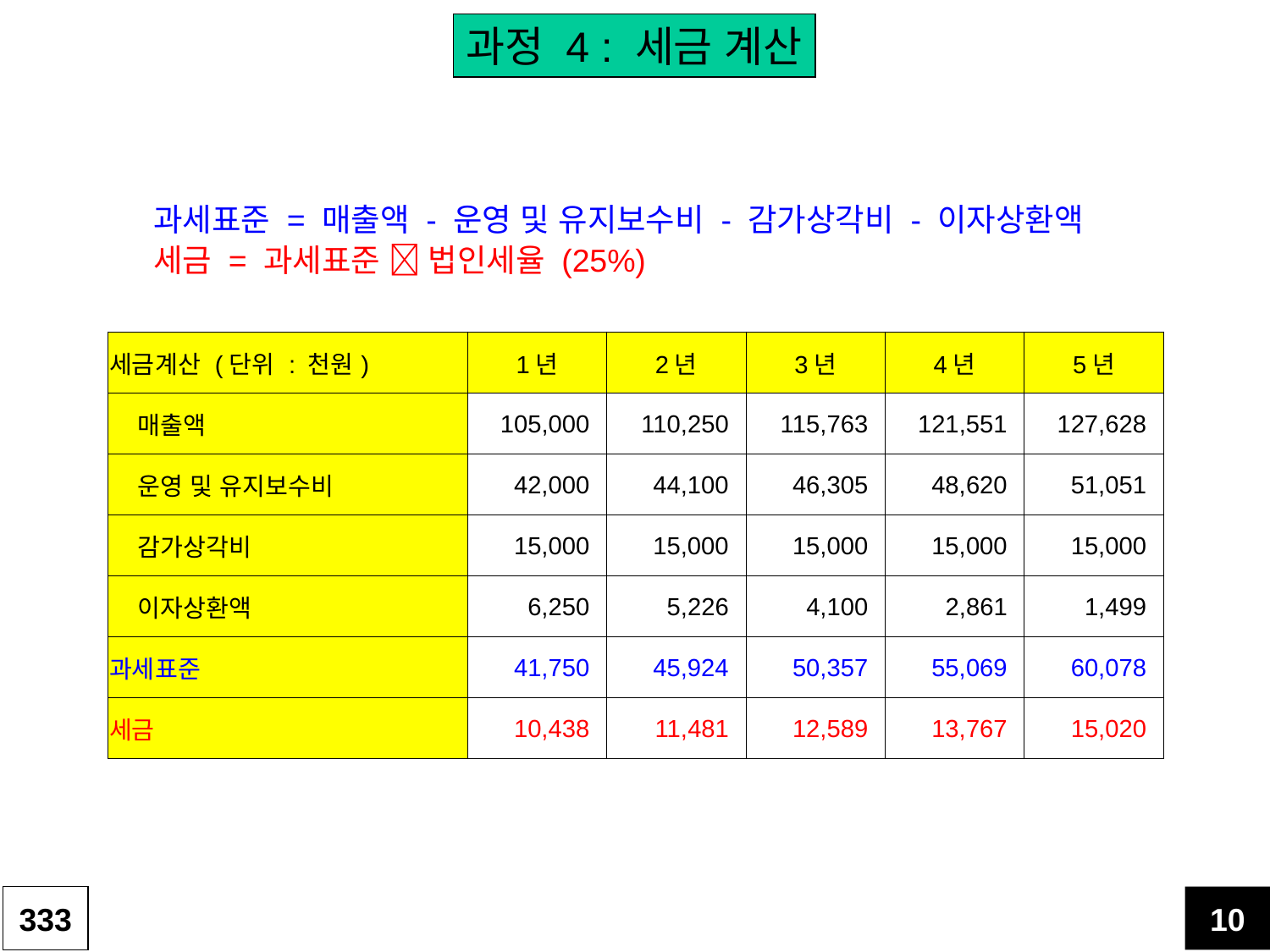

과정 4 : 세금 계산
과세표준 = 매출액 - 운영 및 유지보수비 - 감가상각비 - 이자상환액
세금 = 과세표준 × 법인세율 (25%)
| 세금계산 (단위 : 천원) | 1년 | 2년 | 3년 | 4년 | 5년 |
| --- | --- | --- | --- | --- | --- |
| 매출액 | 105,000 | 110,250 | 115,763 | 121,551 | 127,628 |
| 운영 및 유지보수비 | 42,000 | 44,100 | 46,305 | 48,620 | 51,051 |
| 감가상각비 | 15,000 | 15,000 | 15,000 | 15,000 | 15,000 |
| 이자상환액 | 6,250 | 5,226 | 4,100 | 2,861 | 1,499 |
| 과세표준 | 41,750 | 45,924 | 50,357 | 55,069 | 60,078 |
| 세금 | 10,438 | 11,481 | 12,589 | 13,767 | 15,020 |
333
10